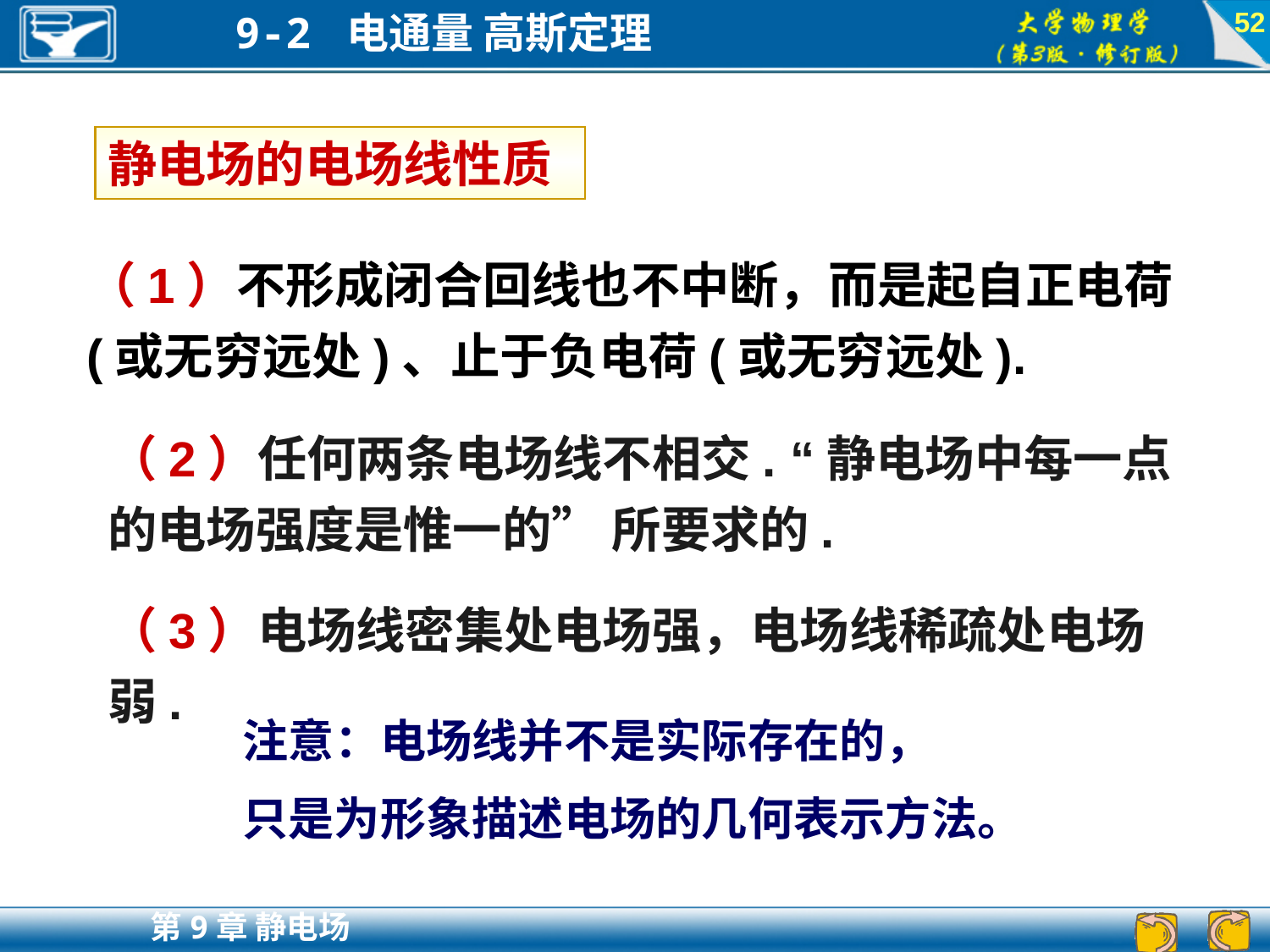

52
静电场的电场线性质
（1）不形成闭合回线也不中断，而是起自正电荷(或无穷远处)、止于负电荷(或无穷远处).
（2）任何两条电场线不相交. “静电场中每一点的电场强度是惟一的” 所要求的.
（3）电场线密集处电场强，电场线稀疏处电场弱.
注意：电场线并不是实际存在的，
只是为形象描述电场的几何表示方法。